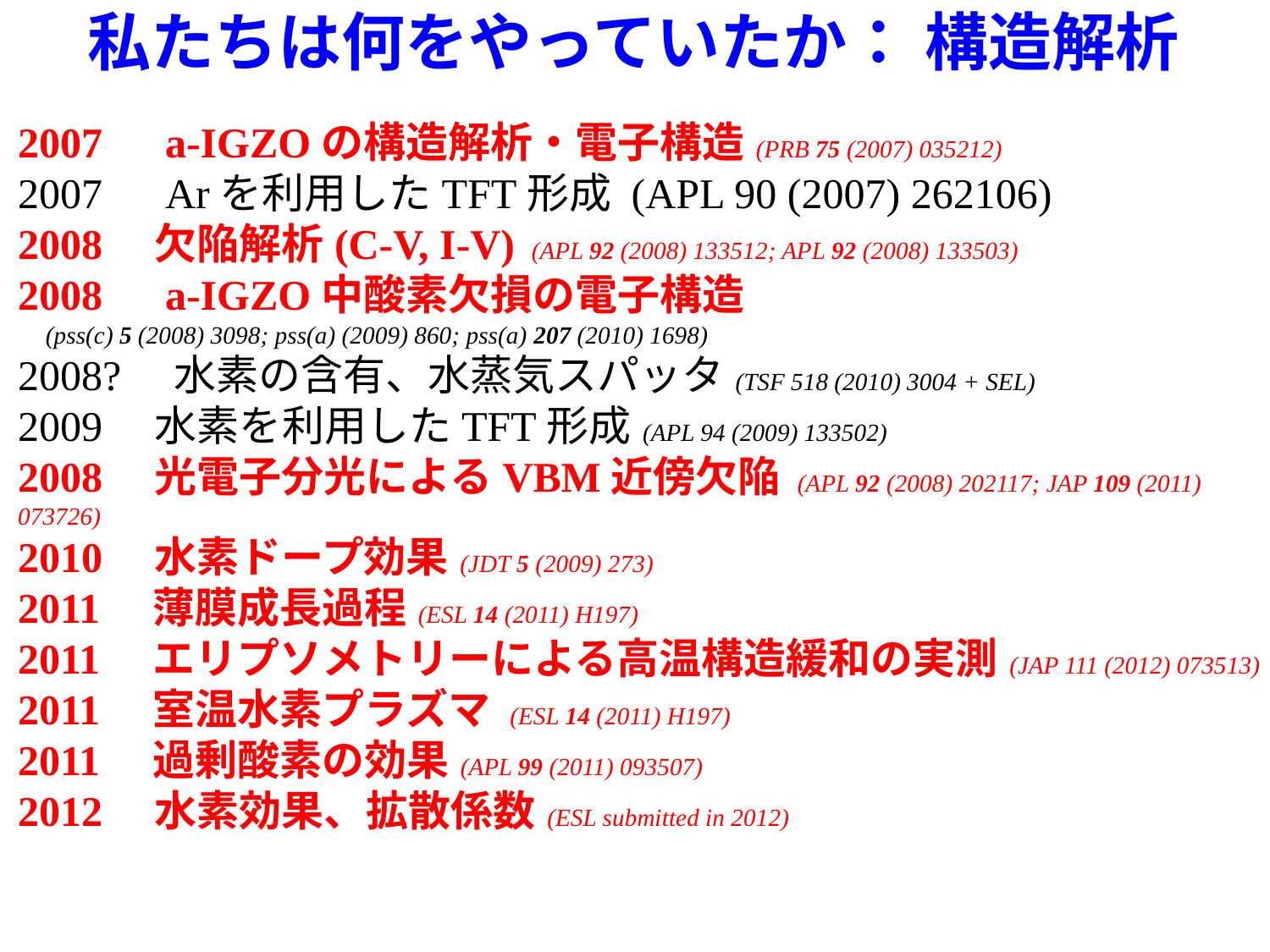

私たちは何をやっていたか： 構造解析
2007　a-IGZOの構造解析・電子構造 (PRB 75 (2007) 035212)
2007　Arを利用したTFT形成 (APL 90 (2007) 262106)
2008　欠陥解析(C-V, I-V)  (APL 92 (2008) 133512; APL 92 (2008) 133503)
2008　a-IGZO中酸素欠損の電子構造
    (pss(c) 5 (2008) 3098; pss(a) (2009) 860; pss(a) 207 (2010) 1698)
2008?　水素の含有、水蒸気スパッタ (TSF 518 (2010) 3004 + SEL)
2009　水素を利用したTFT形成 (APL 94 (2009) 133502)
2008　光電子分光によるVBM近傍欠陥  (APL 92 (2008) 202117; JAP 109 (2011) 073726)
2010　水素ドープ効果 (JDT 5 (2009) 273)
2011　薄膜成長過程 (ESL 14 (2011) H197)
2011　エリプソメトリーによる高温構造緩和の実測 (JAP 111 (2012) 073513)
2011　室温水素プラズマ (ESL 14 (2011) H197)
2011　過剰酸素の効果 (APL 99 (2011) 093507)
2012　水素効果、拡散係数 (ESL submitted in 2012)